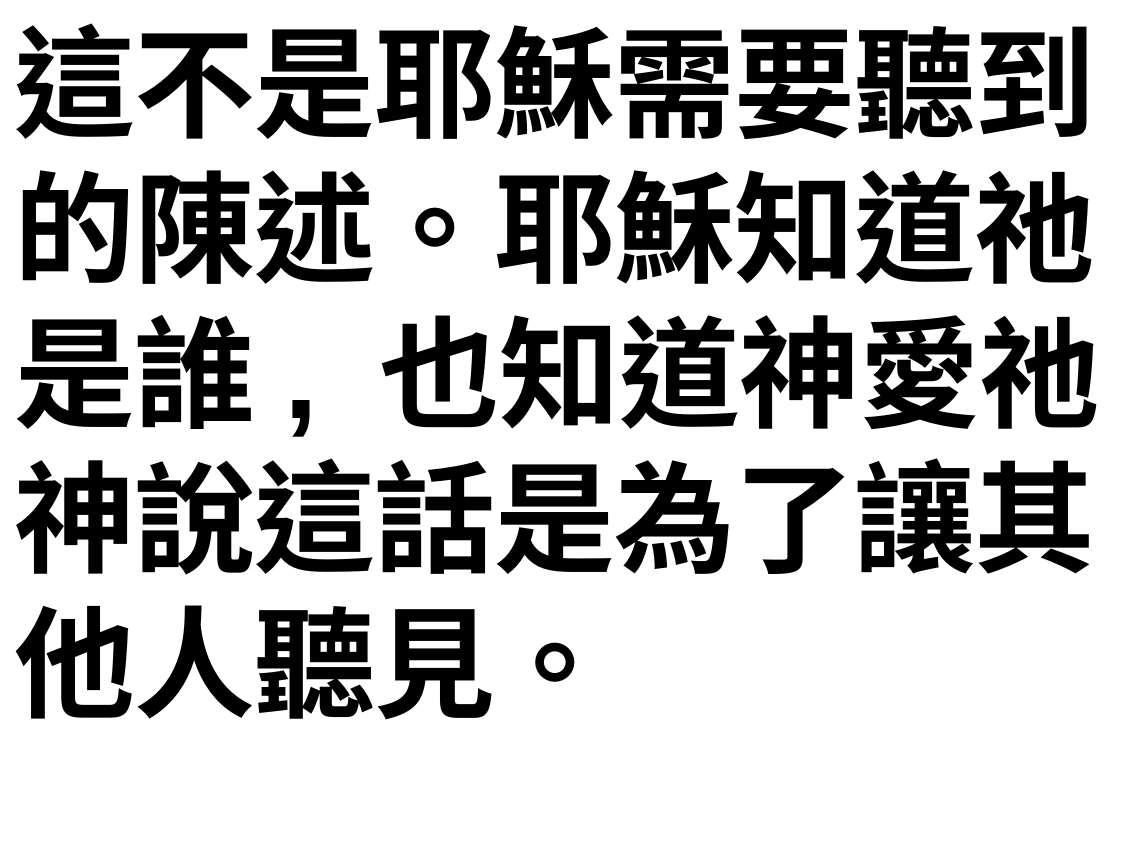

這不是耶穌需要聽到的陳述。耶穌知道祂是誰, 也知道神愛祂。神說這話是為了讓其他人聽見。